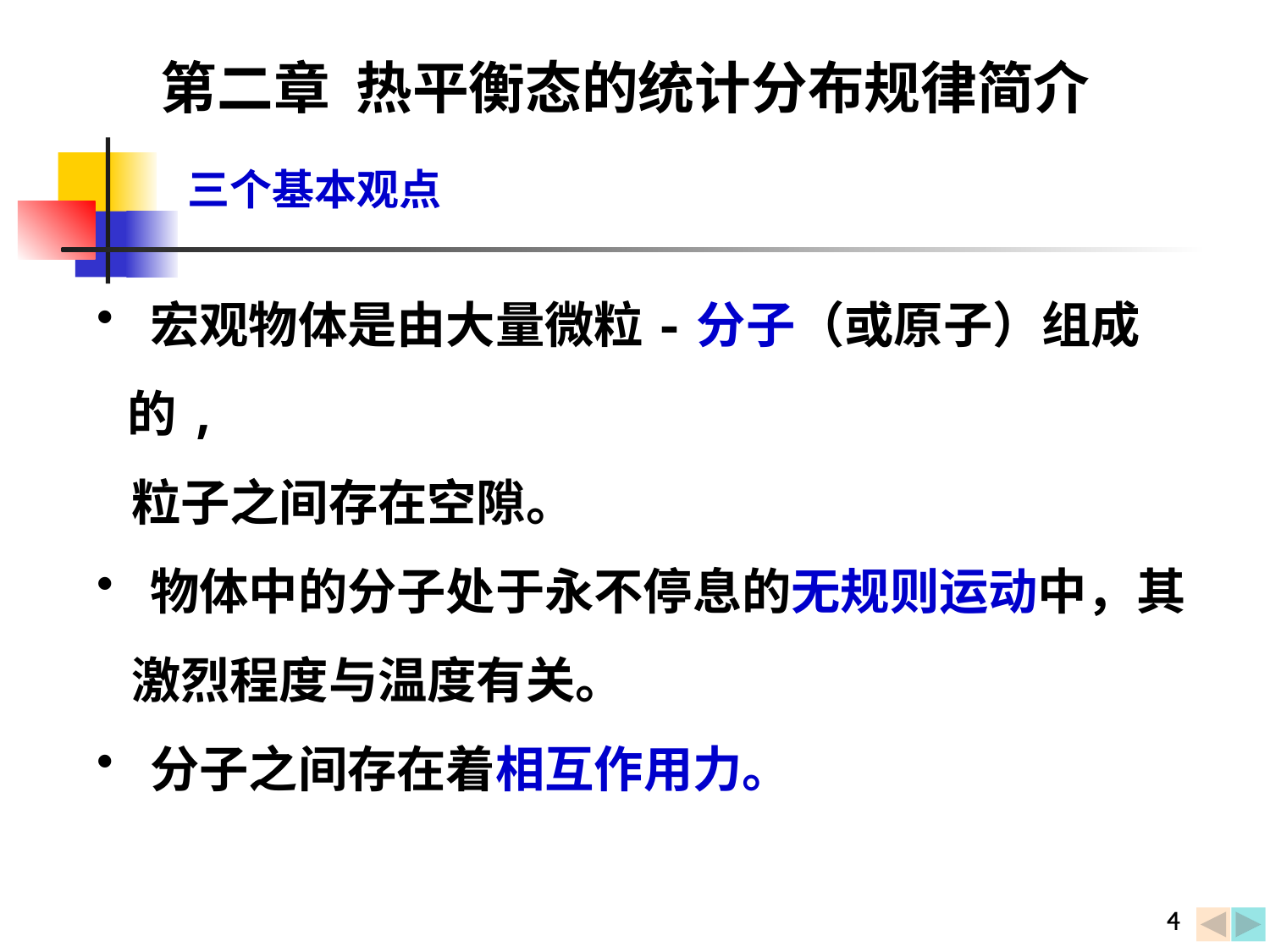

第二章  热平衡态的统计分布规律简介
三个基本观点
 宏观物体是由大量微粒-分子（或原子）组成的,
  粒子之间存在空隙。
 物体中的分子处于永不停息的无规则运动中，其
  激烈程度与温度有关。
 分子之间存在着相互作用力。
4